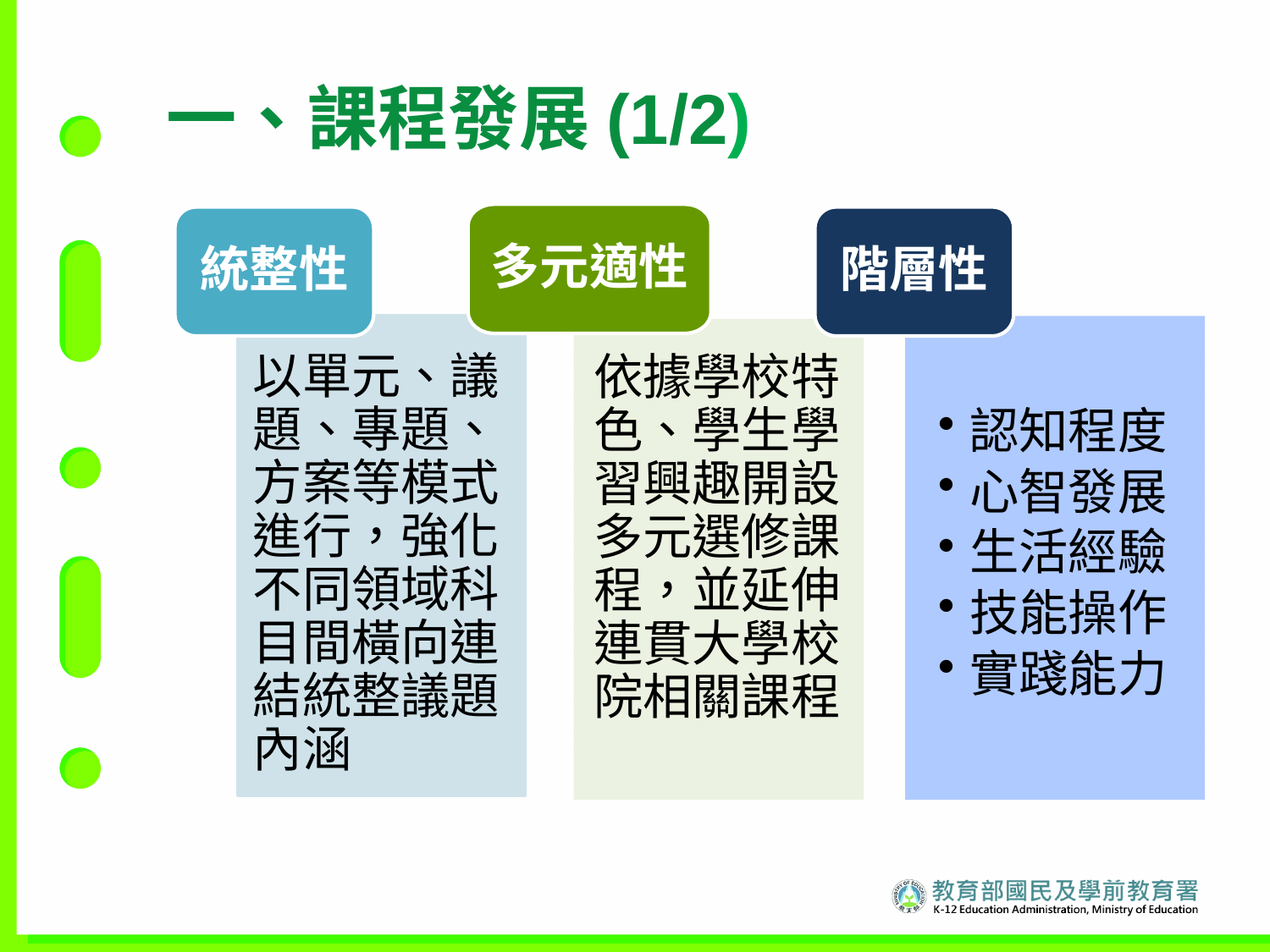

一、課程發展(1/2)
多元適性
統整性
階層性

以單元、議題、專題、方案等模式進行，強化不同領域科目間橫向連結統整議題內涵
認知程度
心智發展
生活經驗
技能操作
實踐能力

依據學校特色、學生學習興趣開設多元選修課程，並延伸連貫大學校院相關課程